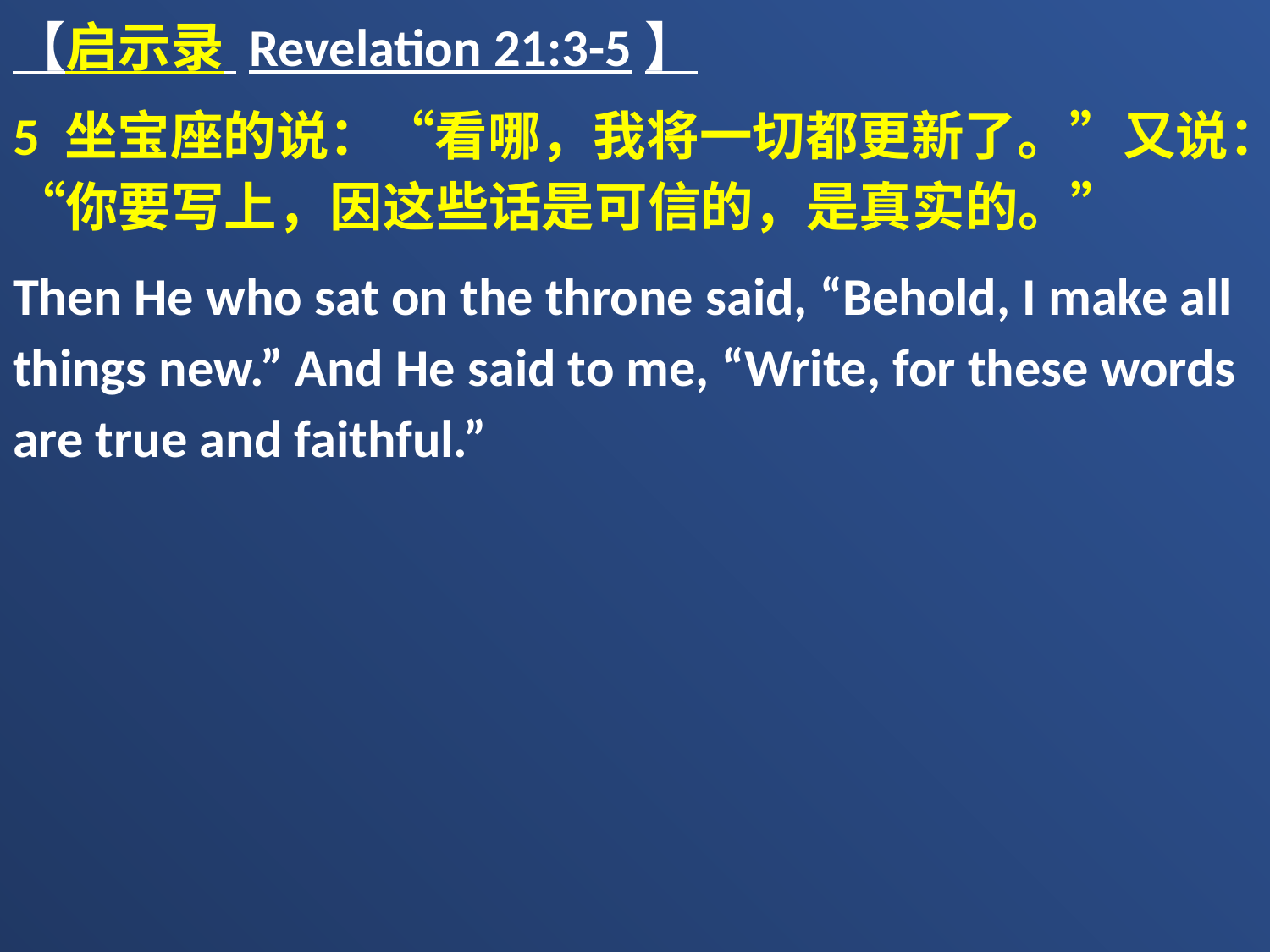

【启示录 Revelation 21:3-5】
5 坐宝座的说：“看哪，我将一切都更新了。”又说：“你要写上，因这些话是可信的，是真实的。”
Then He who sat on the throne said, “Behold, I make all things new.” And He said to me, “Write, for these words are true and faithful.”